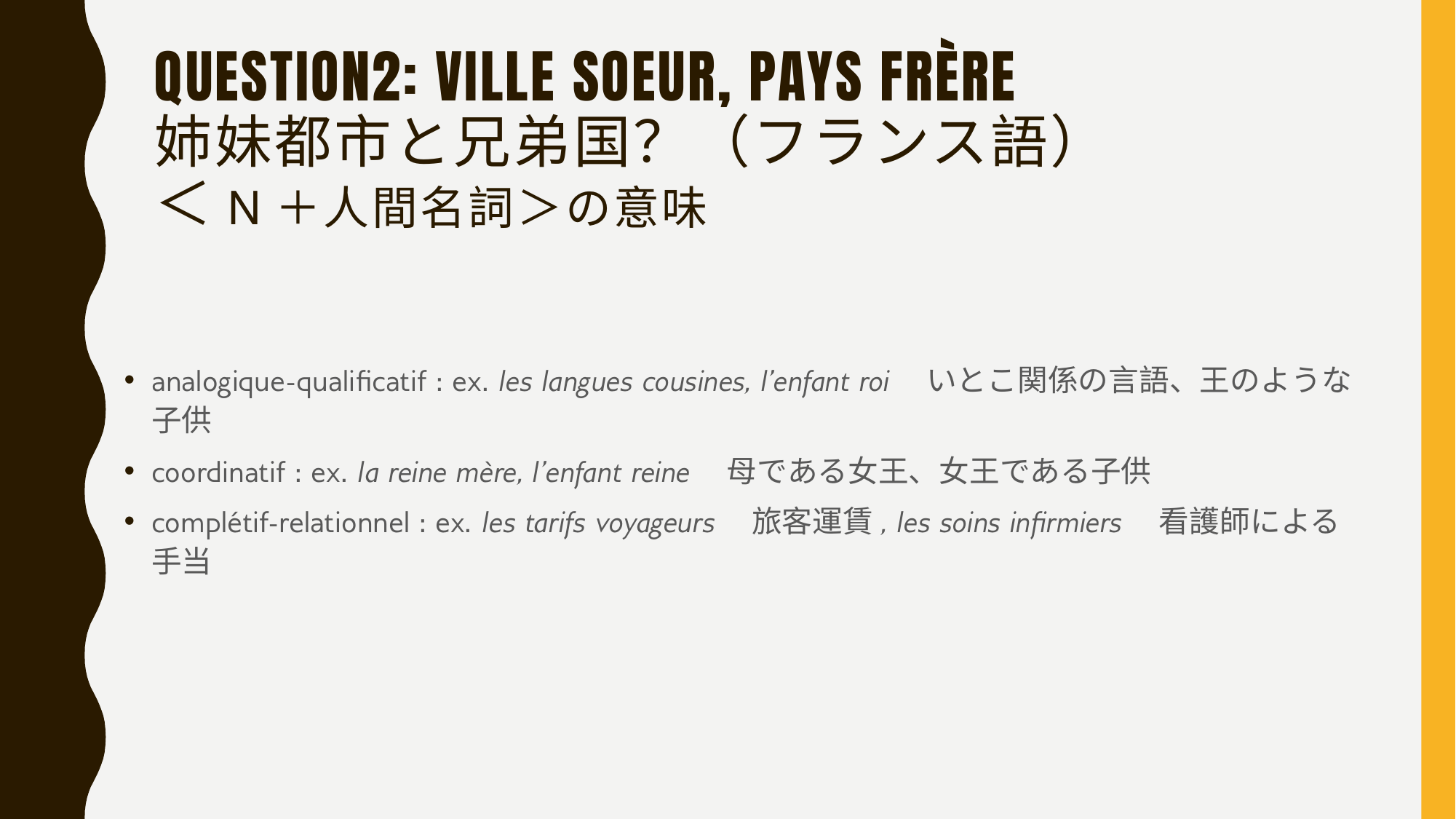

# Question2: ville soeur, Pays Frère 姉妹都市と兄弟国？（フランス語） ＜N＋人間名詞＞の意味
analogique-qualificatif : ex. les langues cousines, l’enfant roi　いとこ関係の言語、王のような子供
coordinatif : ex. la reine mère, l’enfant reine　母である女王、女王である子供
complétif-relationnel : ex. les tarifs voyageurs　旅客運賃, les soins infirmiers　看護師による手当